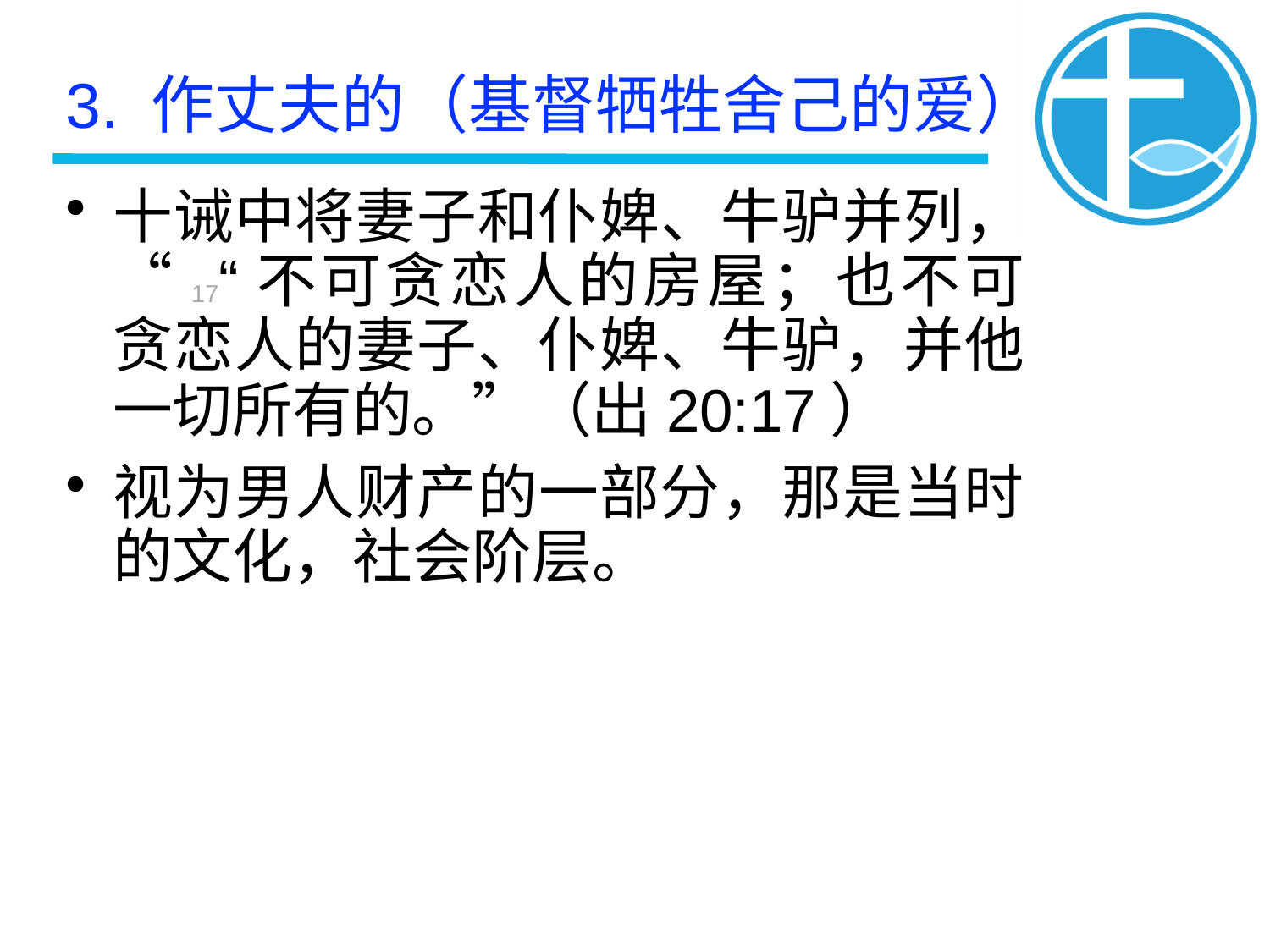

3. 作丈夫的（基督牺牲舍己的爱）
十诫中将妻子和仆婢、牛驴并列，“17“不可贪恋人的房屋；也不可贪恋人的妻子、仆婢、牛驴，并他一切所有的。”（出20:17）
视为男人财产的一部分，那是当时的文化，社会阶层。